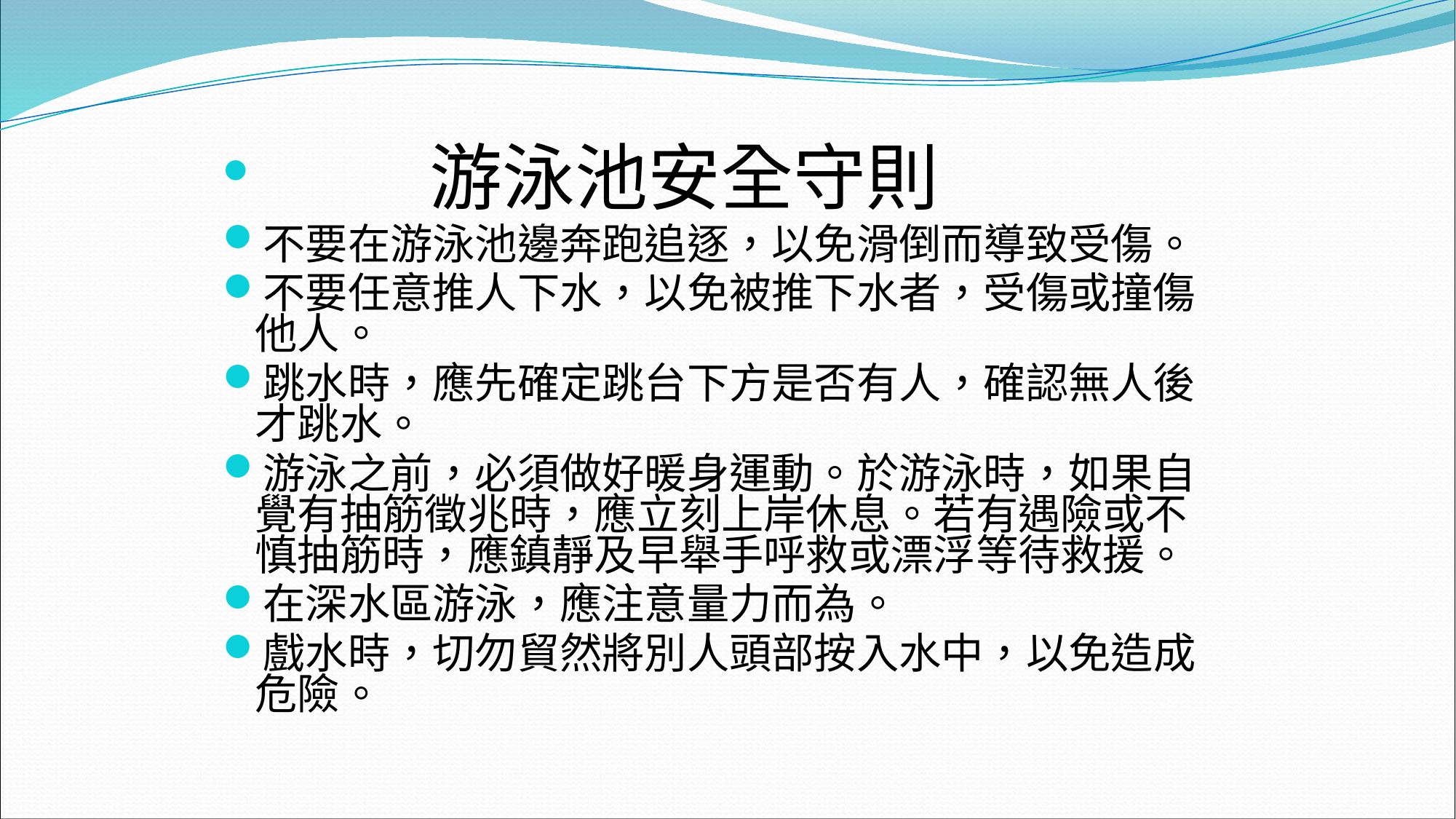

#
                    游泳池安全守則
不要在游泳池邊奔跑追逐，以免滑倒而導致受傷。
不要任意推人下水，以免被推下水者，受傷或撞傷他人。
跳水時，應先確定跳台下方是否有人，確認無人後才跳水。
游泳之前，必須做好暖身運動。於游泳時，如果自覺有抽筋徵兆時，應立刻上岸休息。若有遇險或不慎抽筋時，應鎮靜及早舉手呼救或漂浮等待救援。
在深水區游泳，應注意量力而為。
戲水時，切勿貿然將別人頭部按入水中，以免造成危險。